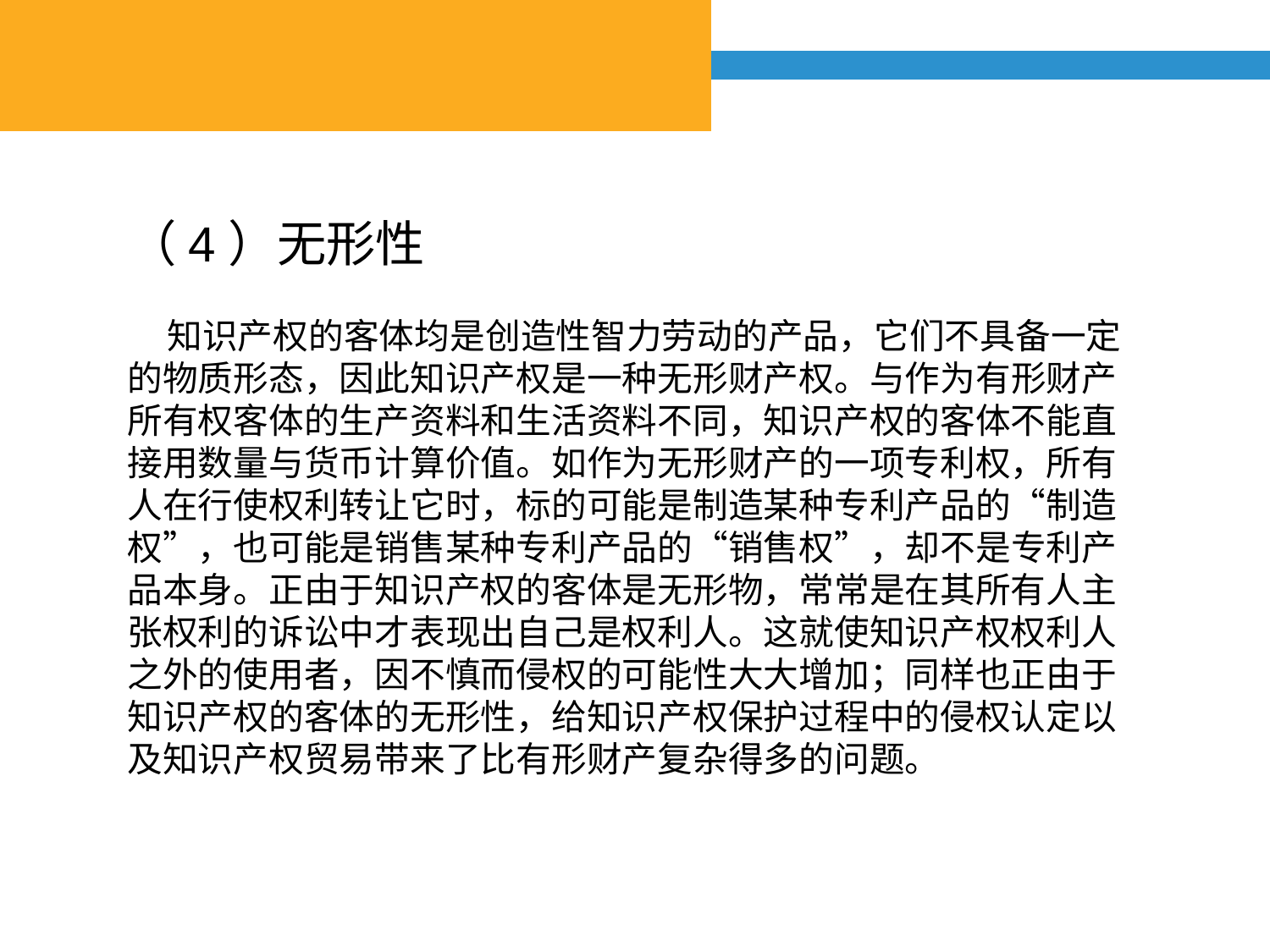

（4）无形性

    知识产权的客体均是创造性智力劳动的产品，它们不具备一定的物质形态，因此知识产权是一种无形财产权。与作为有形财产所有权客体的生产资料和生活资料不同，知识产权的客体不能直接用数量与货币计算价值。如作为无形财产的一项专利权，所有人在行使权利转让它时，标的可能是制造某种专利产品的“制造权”，也可能是销售某种专利产品的“销售权”，却不是专利产品本身。正由于知识产权的客体是无形物，常常是在其所有人主张权利的诉讼中才表现出自己是权利人。这就使知识产权权利人之外的使用者，因不慎而侵权的可能性大大增加；同样也正由于知识产权的客体的无形性，给知识产权保护过程中的侵权认定以及知识产权贸易带来了比有形财产复杂得多的问题。